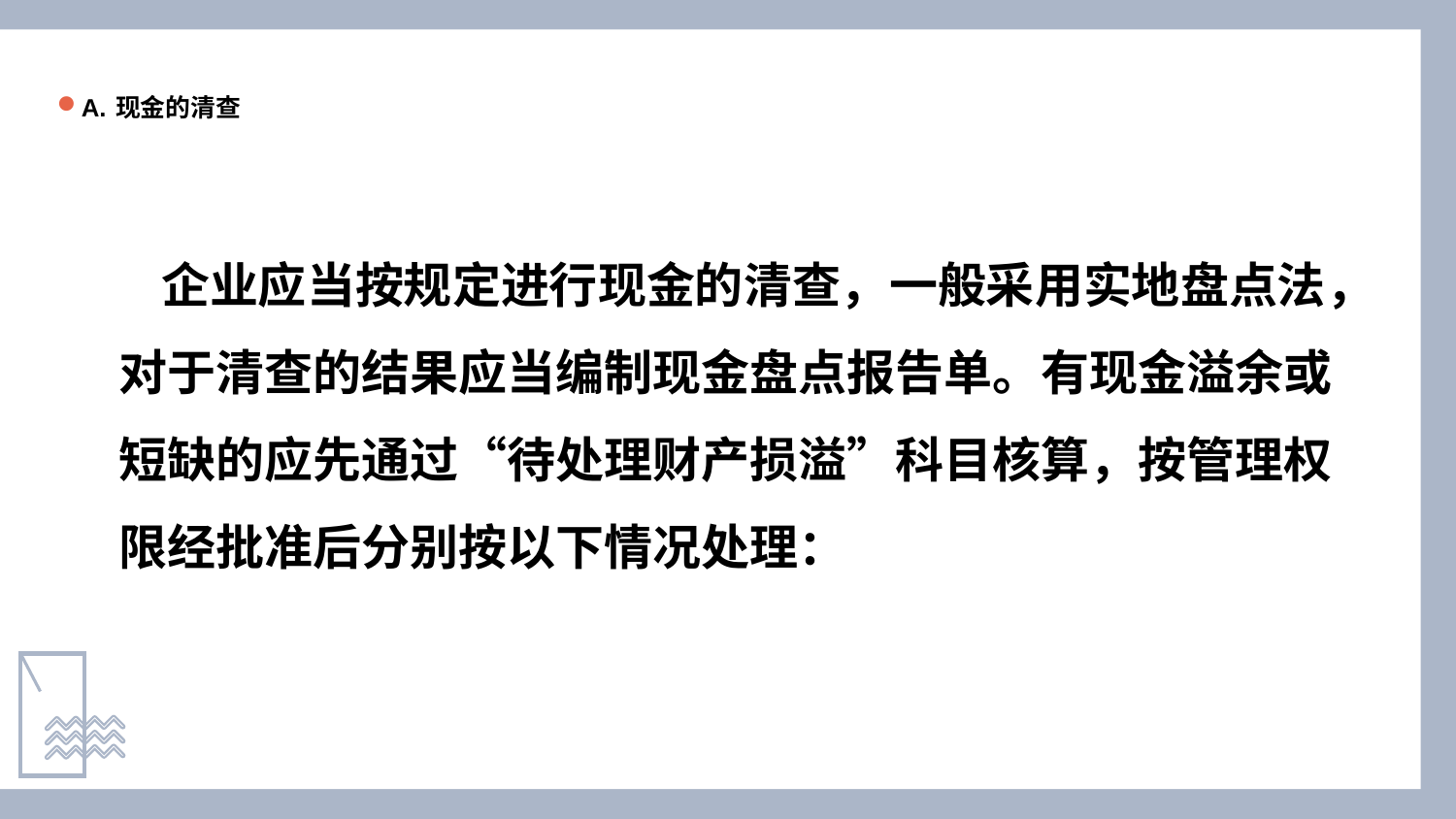

# A. 现金的清查
企业应当按规定进行现金的清查，一般采用实地盘点法，对于清查的结果应当编制现金盘点报告单。有现金溢余或短缺的应先通过“待处理财产损溢”科目核算，按管理权限经批准后分别按以下情况处理：